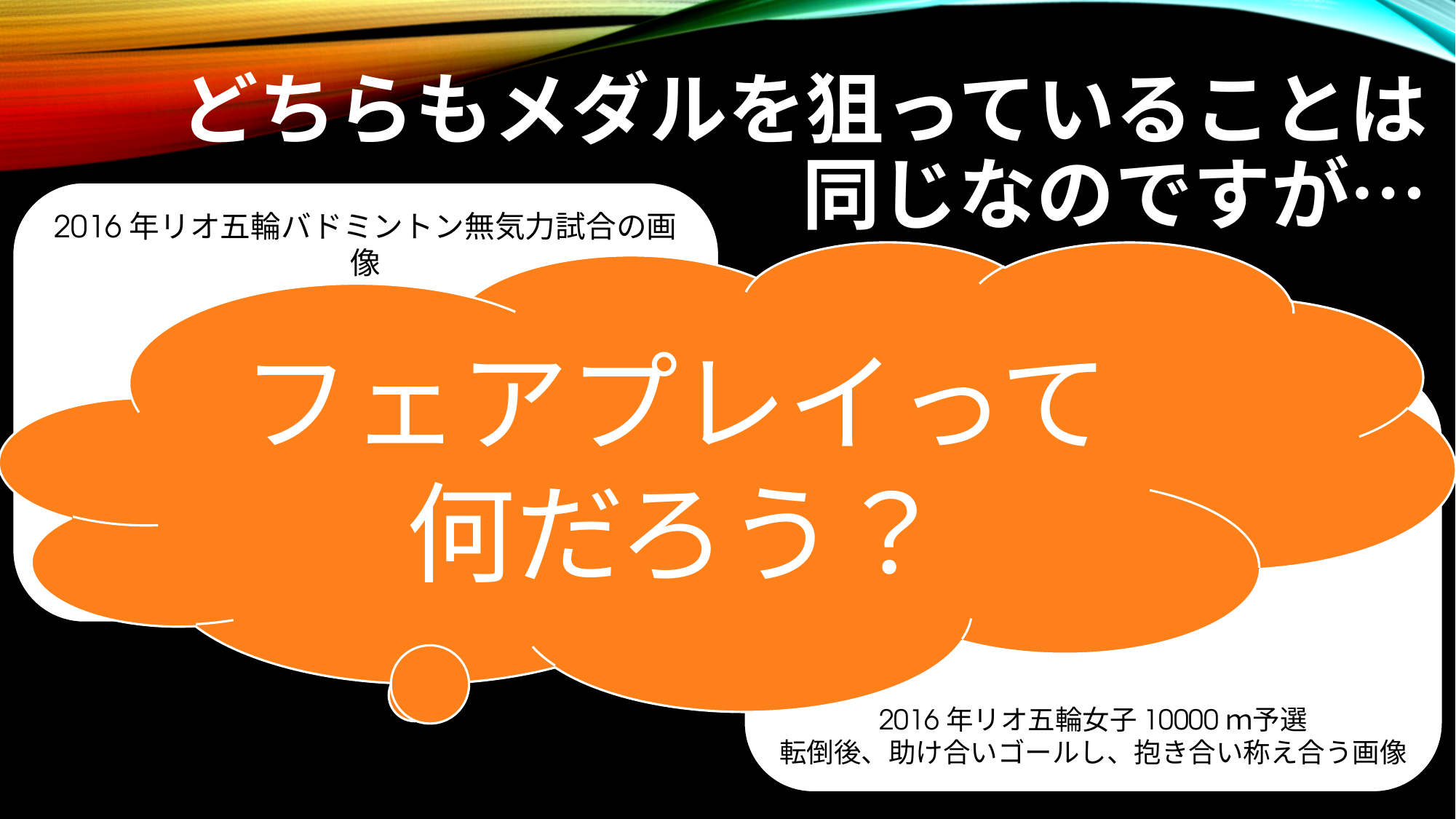

# どちらもメダルを狙っていることは 同じなのですが…
2016年リオ五輪バドミントン無気力試合の画像
フェアプレイって
何だろう？
2016年リオ五輪女子10000ｍ予選
転倒後、助け合いゴールし、抱き合い称え合う画像